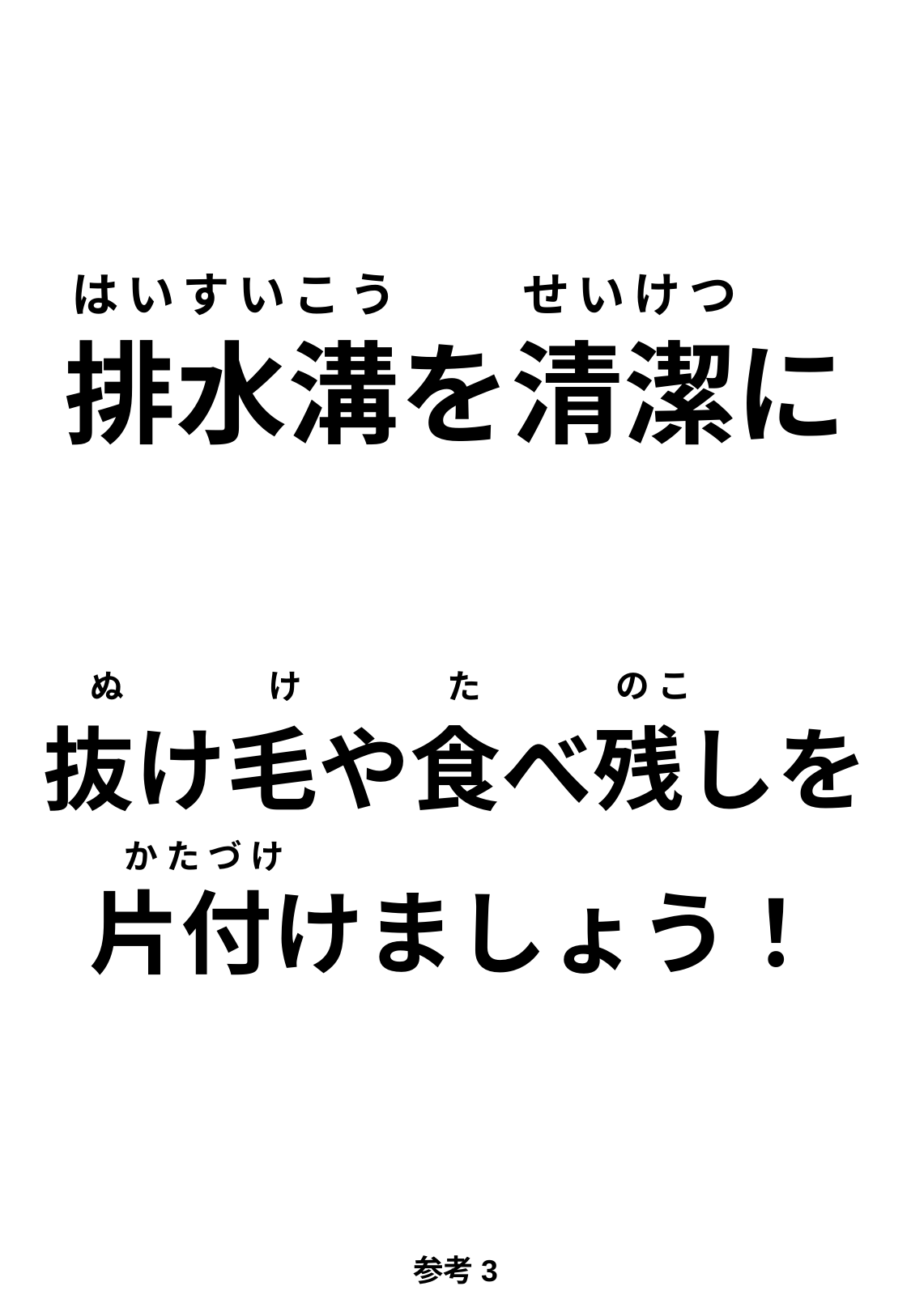

せいけつ
はいすいこう
# 排水溝を清潔に 抜け毛や食べ残しを片付けましょう！
のこ
た
け
ぬ
かたづけ
参考3